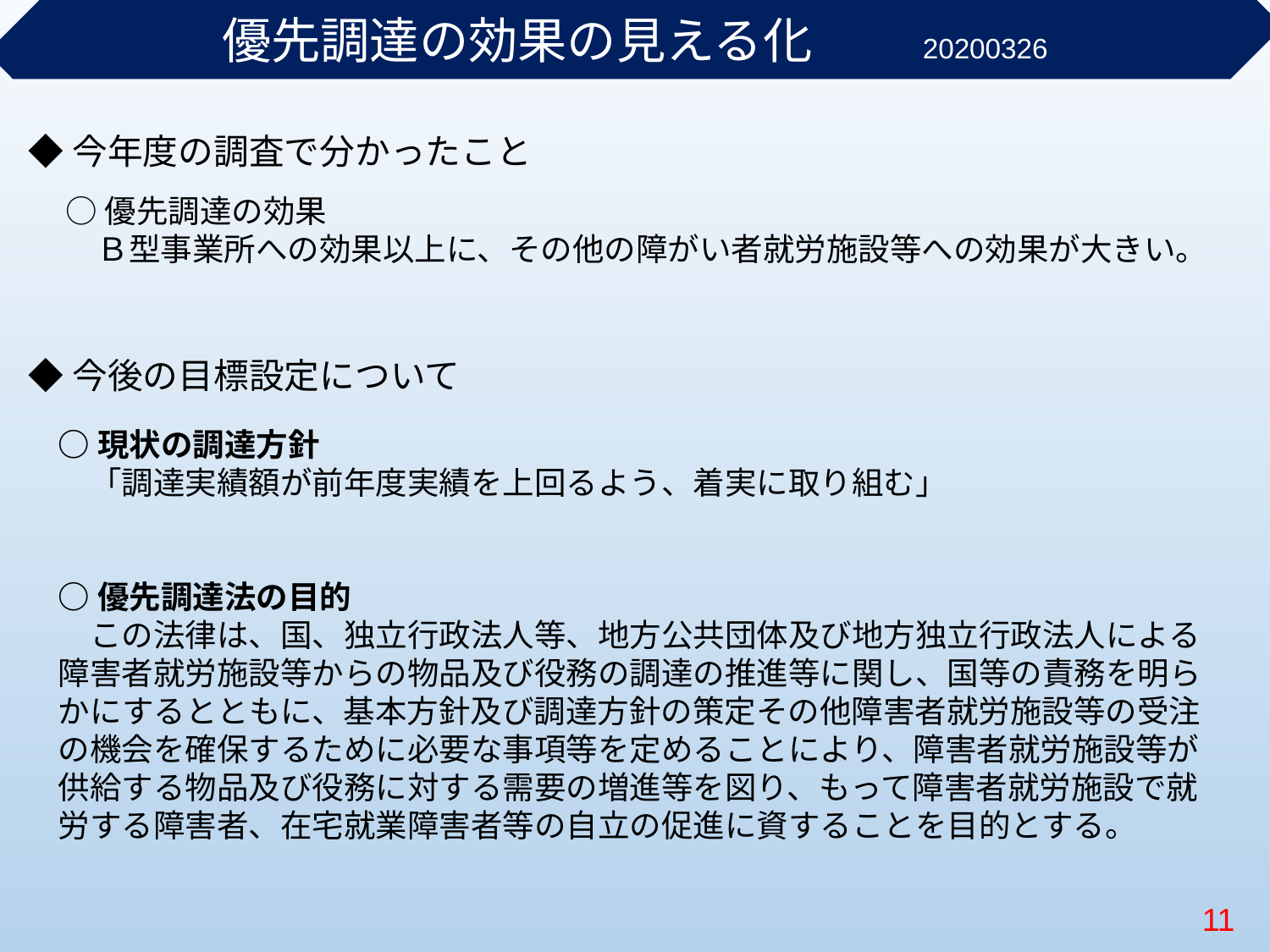

優先調達の効果の見える化　　20200326
◆今年度の調査で分かったこと
○優先調達の効果
　Ｂ型事業所への効果以上に、その他の障がい者就労施設等への効果が大きい。
◆今後の目標設定について
○現状の調達方針
　「調達実績額が前年度実績を上回るよう、着実に取り組む」

○優先調達法の目的
　この法律は、国、独立行政法人等、地方公共団体及び地方独立行政法人による障害者就労施設等からの物品及び役務の調達の推進等に関し、国等の責務を明らかにするとともに、基本方針及び調達方針の策定その他障害者就労施設等の受注の機会を確保するために必要な事項等を定めることにより、障害者就労施設等が供給する物品及び役務に対する需要の増進等を図り、もって障害者就労施設で就労する障害者、在宅就業障害者等の自立の促進に資することを目的とする。
11